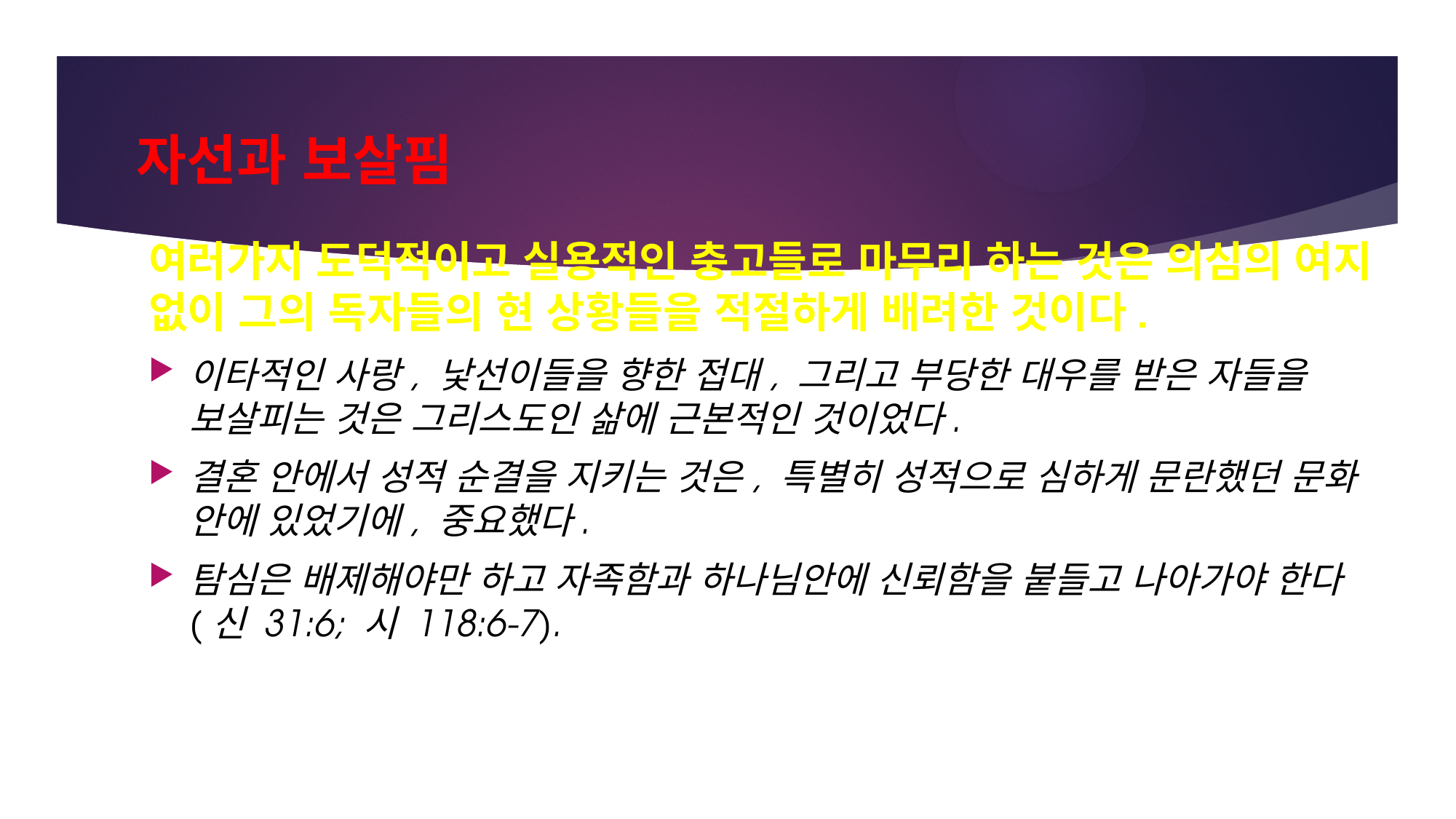

# 자선과 보살핌
여러가지 도덕적이고 실용적인 충고들로 마무리 하는 것은 의심의 여지 없이 그의 독자들의 현 상황들을 적절하게 배려한 것이다.
이타적인 사랑, 낯선이들을 향한 접대, 그리고 부당한 대우를 받은 자들을 보살피는 것은 그리스도인 삶에 근본적인 것이었다.
결혼 안에서 성적 순결을 지키는 것은, 특별히 성적으로 심하게 문란했던 문화 안에 있었기에, 중요했다.
탐심은 배제해야만 하고 자족함과 하나님안에 신뢰함을 붙들고 나아가야 한다 (신 31:6; 시 118:6-7).